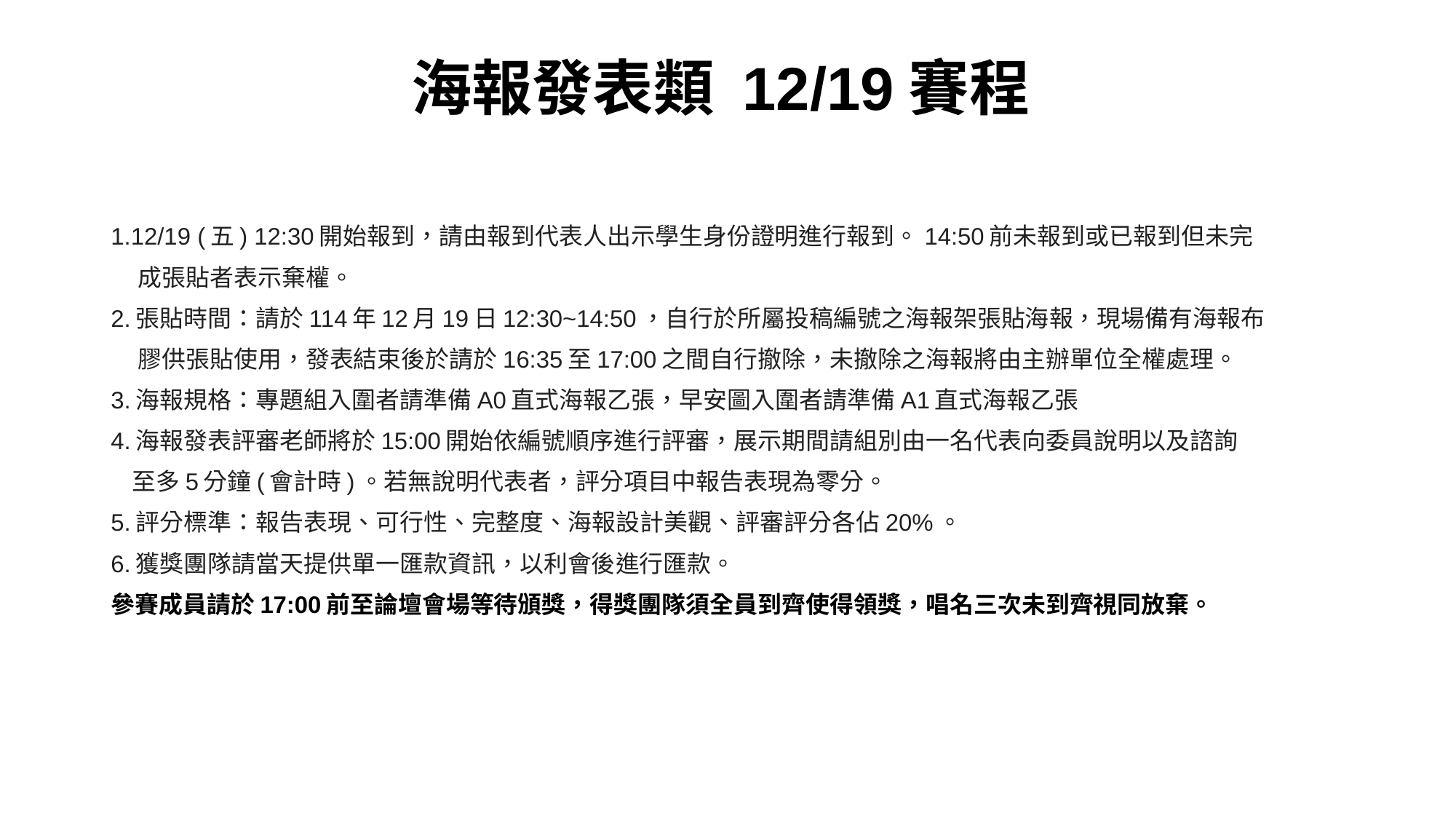

# 海報發表類 12/19賽程
1.12/19 (五) 12:30開始報到，請由報到代表人出示學生身份證明進行報到。14:50前未報到或已報到但未完
    成張貼者表示棄權。
2.張貼時間：請於114年12月19日12:30~14:50，自行於所屬投稿編號之海報架張貼海報，現場備有海報布
    膠供張貼使用，發表結束後於請於16:35至17:00之間自行撤除，未撤除之海報將由主辦單位全權處理。
3.海報規格：專題組入圍者請準備A0直式海報乙張，早安圖入圍者請準備A1直式海報乙張
4.海報發表評審老師將於15:00開始依編號順序進行評審，展示期間請組別由一名代表向委員說明以及諮詢
   至多5分鐘(會計時)。若無說明代表者，評分項目中報告表現為零分。
5.評分標準：報告表現、可行性、完整度、海報設計美觀、評審評分各佔20%。
6.獲獎團隊請當天提供單一匯款資訊，以利會後進行匯款。
參賽成員請於17:00前至論壇會場等待頒獎，得獎團隊須全員到齊使得領獎，唱名三次未到齊視同放棄。